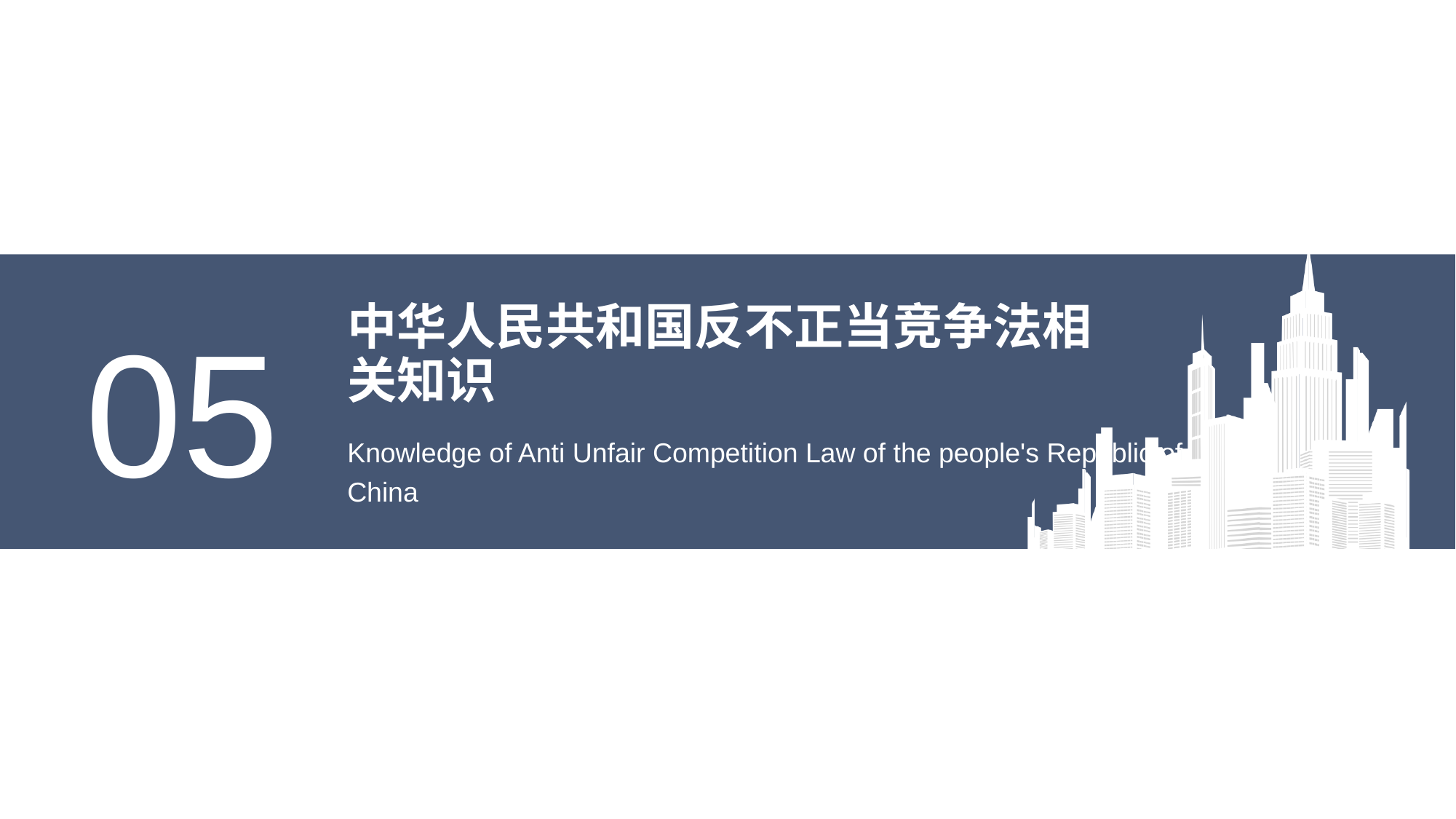

05
# 中华人民共和国反不正当竞争法相关知识
Knowledge of Anti Unfair Competition Law of the people's Republic of China